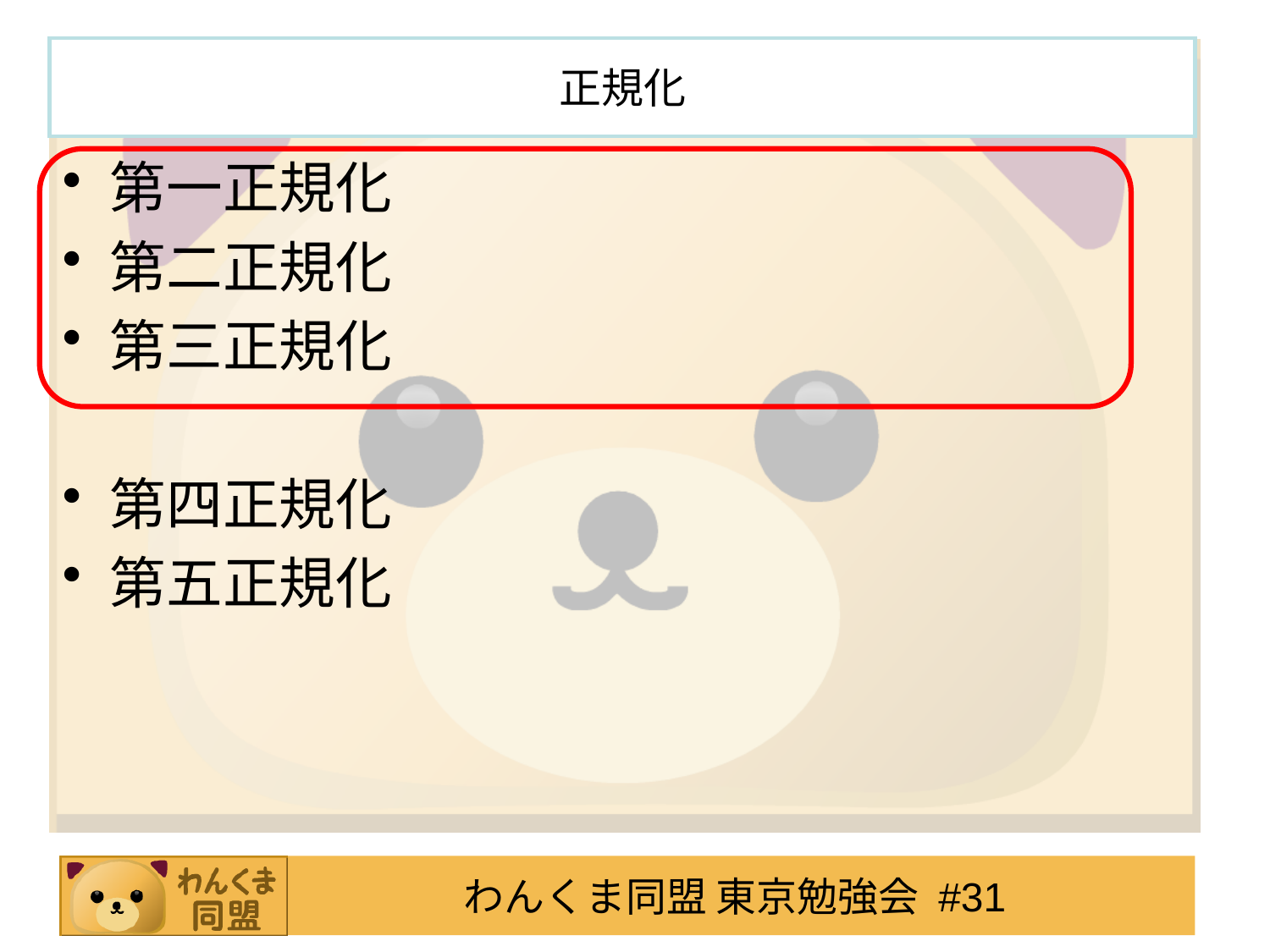

# 正規化
第一正規化
第二正規化
第三正規化

第四正規化
第五正規化